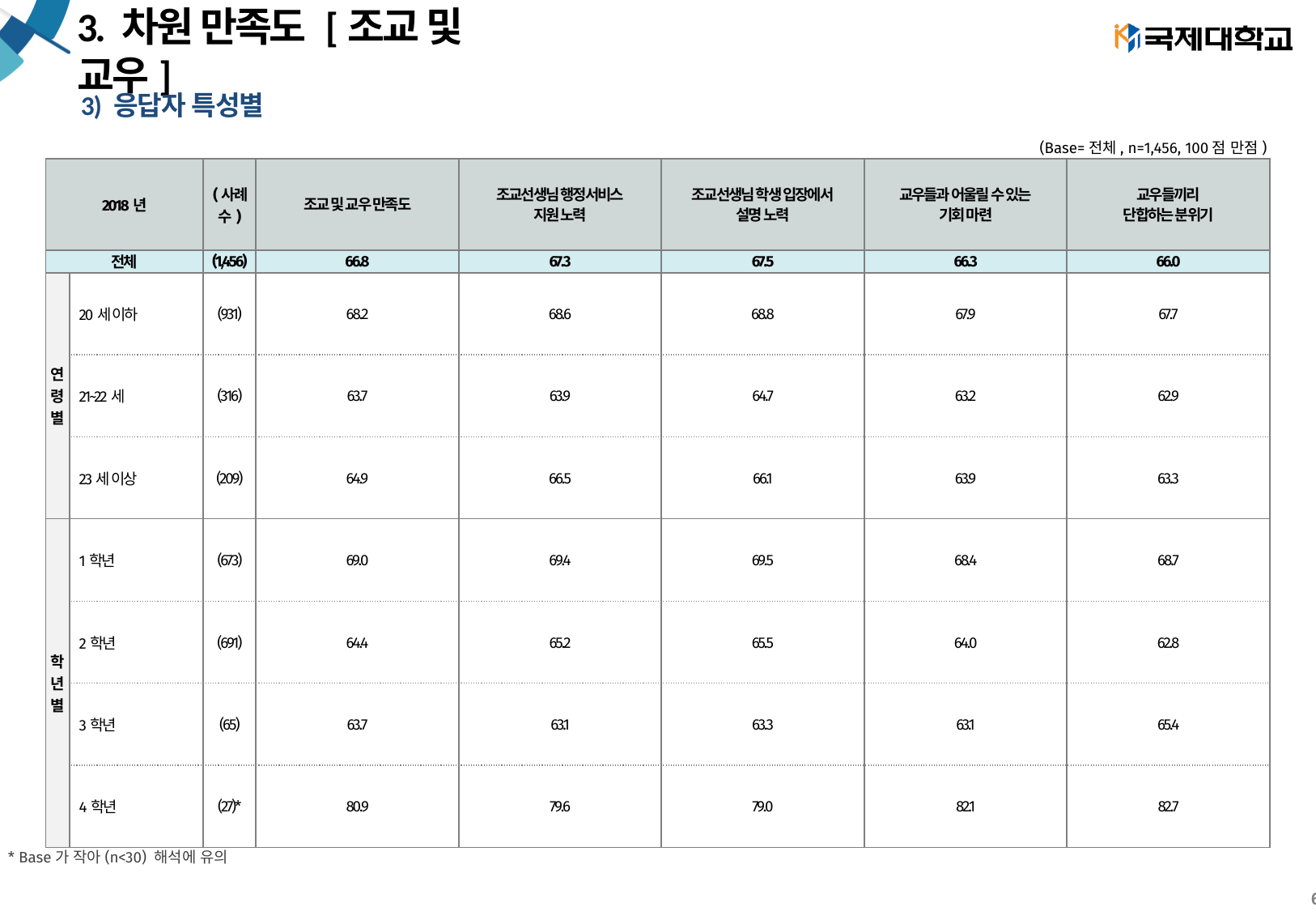

# 3. 차원 만족도 [조교 및 교우]
3) 응답자 특성별
(Base=전체, n=1,456, 100점 만점)
| 2018년 |  | (사례수) | 조교 및 교우 만족도 | 조교선생님 행정서비스 지원 노력 | 조교선생님 학생 입장에서 설명 노력 | 교우들과 어울릴 수 있는 기회 마련 | 교우들끼리 단합하는 분위기 |
| --- | --- | --- | --- | --- | --- | --- | --- |
| 전체 |  | (1,456) | 66.8 | 67.3 | 67.5 | 66.3 | 66.0 |
| 연 령 별 | 20세 이하 | (931) | 68.2 | 68.6 | 68.8 | 67.9 | 67.7 |
|  | 21~22세 | (316) | 63.7 | 63.9 | 64.7 | 63.2 | 62.9 |
|  | 23세 이상 | (209) | 64.9 | 66.5 | 66.1 | 63.9 | 63.3 |
| 학 년 별 | 1학년 | (673) | 69.0 | 69.4 | 69.5 | 68.4 | 68.7 |
|  | 2학년 | (691) | 64.4 | 65.2 | 65.5 | 64.0 | 62.8 |
|  | 3학년 | (65) | 63.7 | 63.1 | 63.3 | 63.1 | 65.4 |
|  | 4학년 | (27)\* | 80.9 | 79.6 | 79.0 | 82.1 | 82.7 |
* Base가 작아(n<30) 해석에 유의